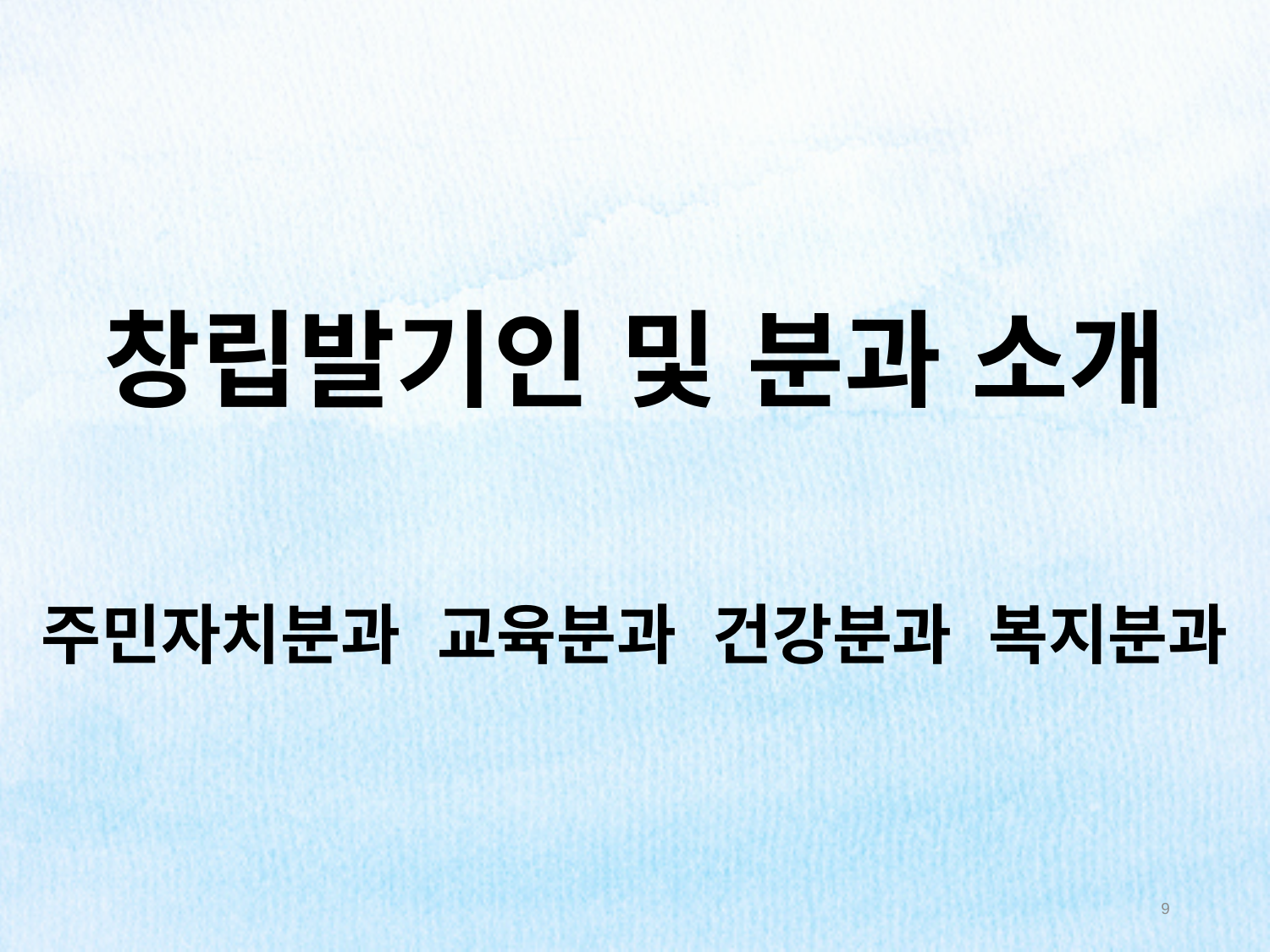

# 창립발기인 및 분과 소개
주민자치분과  교육분과  건강분과  복지분과
9